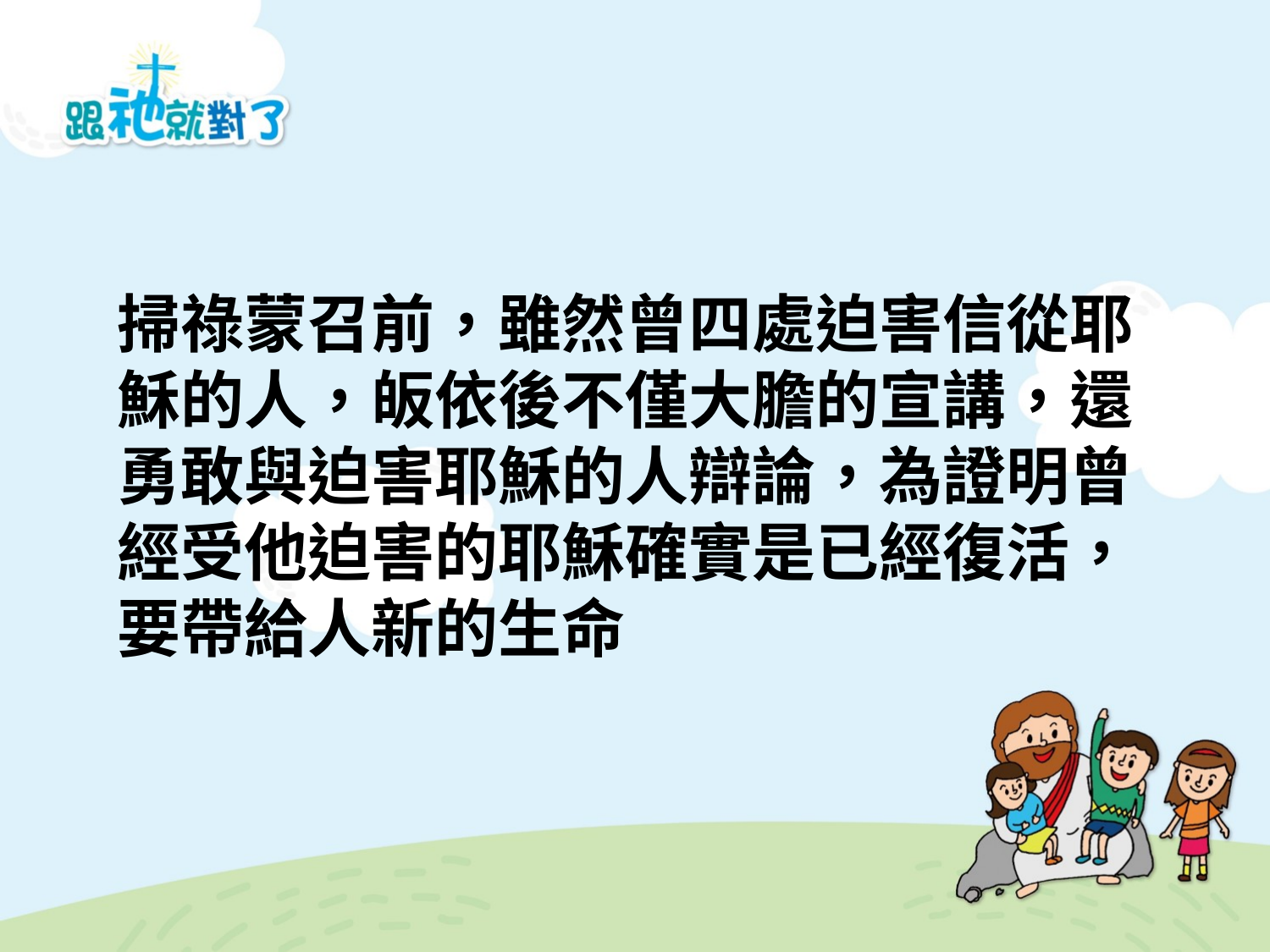

掃祿蒙召前，雖然曾四處迫害信從耶穌的人，皈依後不僅大膽的宣講，還勇敢與迫害耶穌的人辯論，為證明曾經受他迫害的耶穌確實是已經復活，要帶給人新的生命